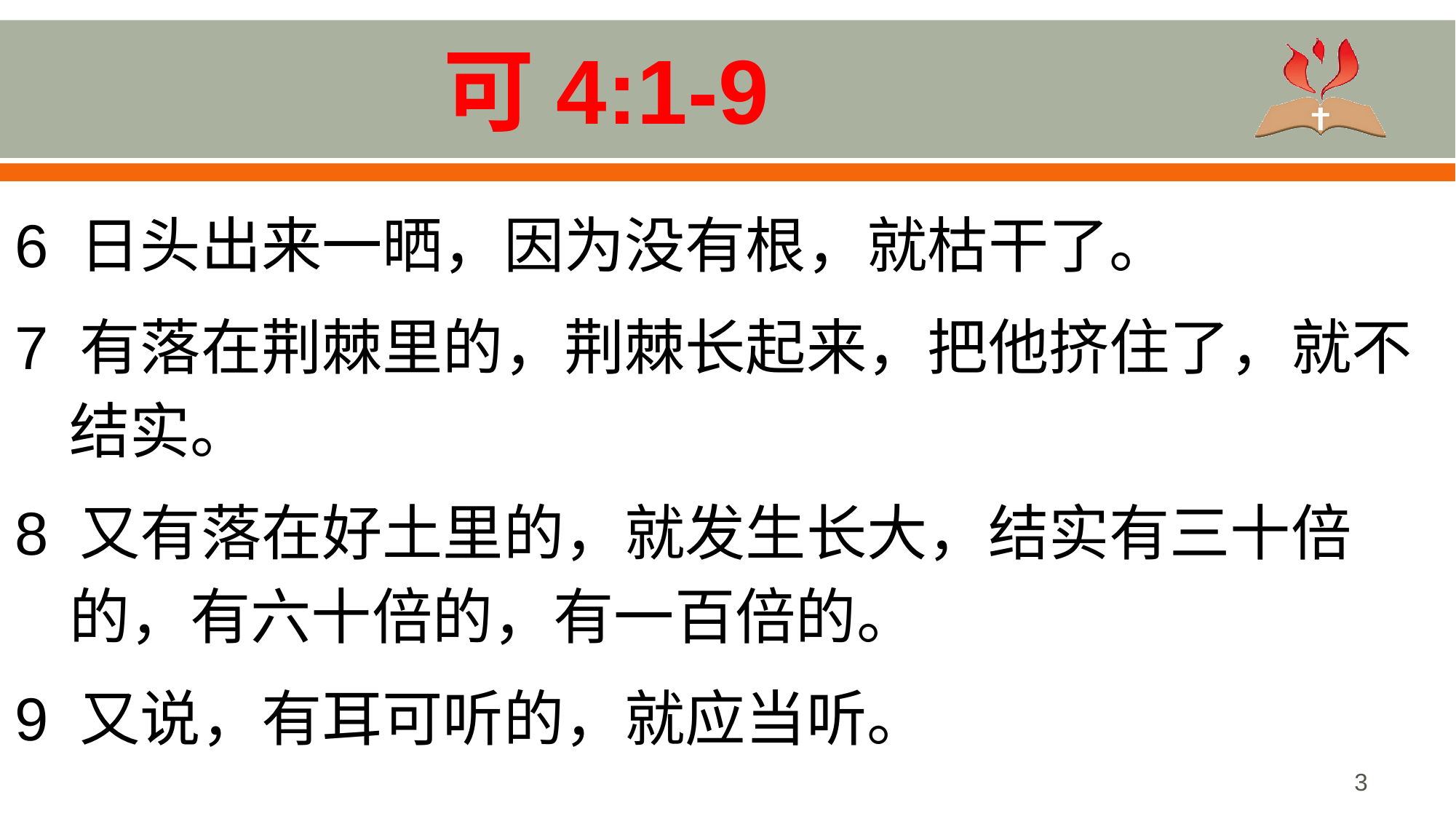

# 可4:1-9
6 日头出来一晒，因为没有根，就枯干了。
7 有落在荆棘里的，荆棘长起来，把他挤住了，就不结实。
8 又有落在好土里的，就发生长大，结实有三十倍的，有六十倍的，有一百倍的。
9 又说，有耳可听的，就应当听。

3